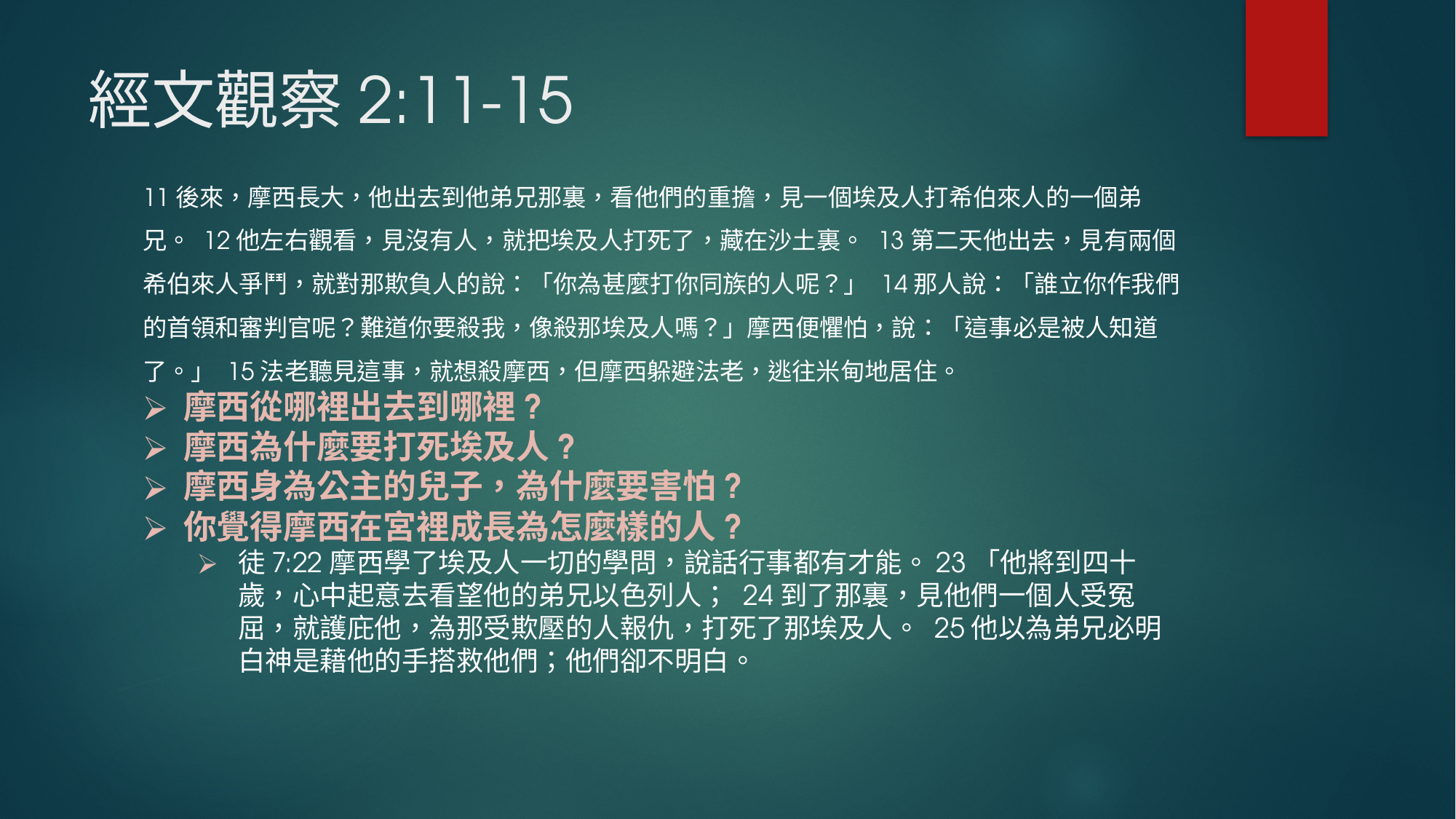

# 經文觀察2:11-15
11後來，摩西長大，他出去到他弟兄那裏，看他們的重擔，見一個埃及人打希伯來人的一個弟兄。 12他左右觀看，見沒有人，就把埃及人打死了，藏在沙土裏。 13第二天他出去，見有兩個希伯來人爭鬥，就對那欺負人的說：「你為甚麼打你同族的人呢？」 14那人說：「誰立你作我們的首領和審判官呢？難道你要殺我，像殺那埃及人嗎？」摩西便懼怕，說：「這事必是被人知道了。」 15法老聽見這事，就想殺摩西，但摩西躲避法老，逃往米甸地居住。
摩西從哪裡出去到哪裡?
摩西為什麼要打死埃及人?
摩西身為公主的兒子，為什麼要害怕?
你覺得摩西在宮裡成長為怎麼樣的人?
徒7:22摩西學了埃及人一切的學問，說話行事都有才能。23「他將到四十歲，心中起意去看望他的弟兄以色列人； 24到了那裏，見他們一個人受冤屈，就護庇他，為那受欺壓的人報仇，打死了那埃及人。 25他以為弟兄必明白神是藉他的手搭救他們；他們卻不明白。